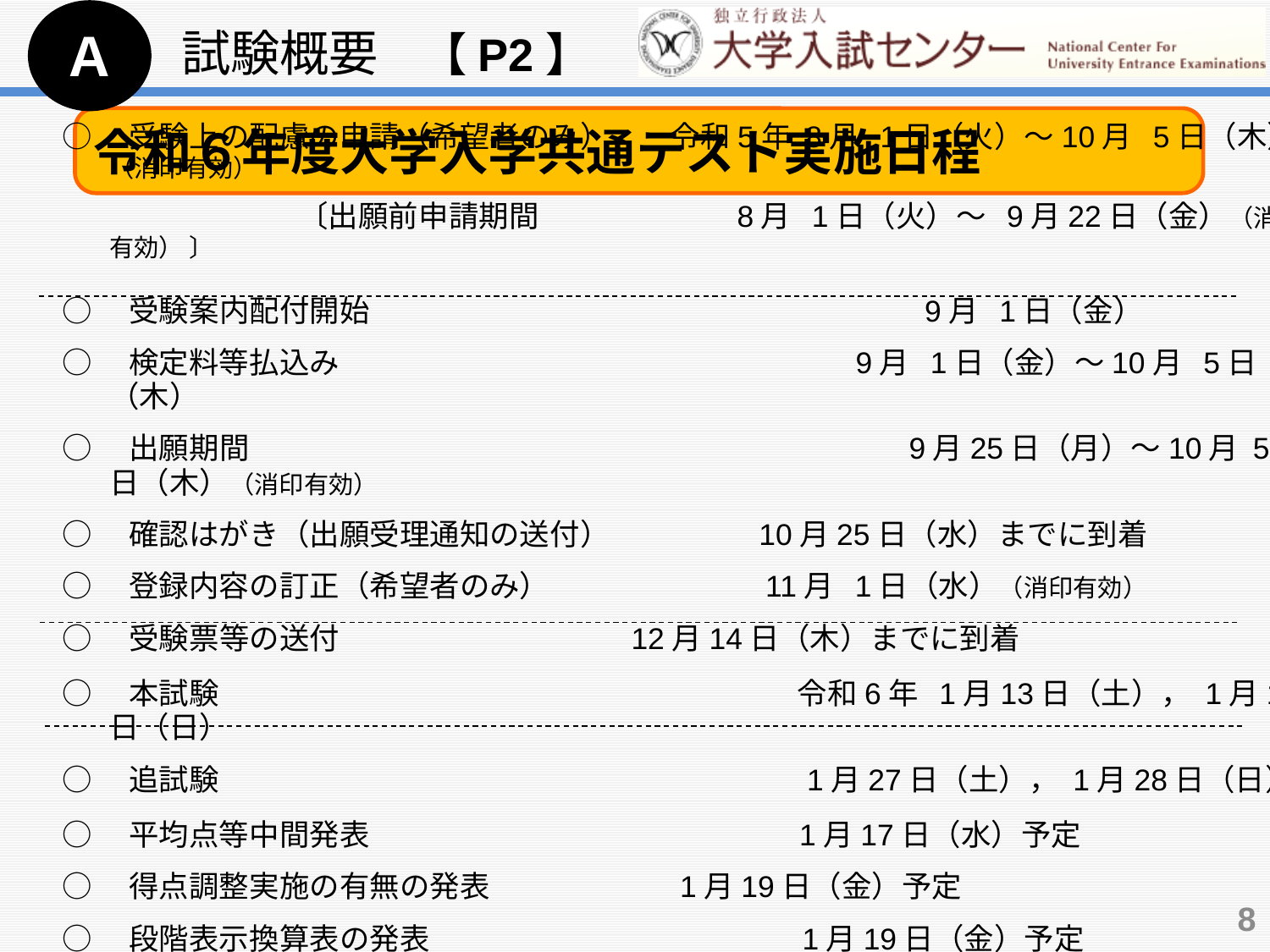

Ａ
試験概要　【P2】
令和６年度大学入学共通テスト実施日程
○　受験上の配慮の申請（希望者のみ）　　令和5年 8月  1日（火）～10月  5日（木）（消印有効）
 　　                        〔出願前申請期間     　　　　　 8月  1日（火）～  9月22日（金）（消印有効） 〕
○　受験案内配付開始　　　　　　　　　　　　　　　　　　 9月  1日（金）
○　検定料等払込み　　　　　　　　　　　　 　            　9月  1日（金）～10月  5日（木）
○　出願期間　　　　　　　　　　　　　　　　　　            　9月25日（月）～10月 5日（木）（消印有効）
○　確認はがき（出願受理通知の送付）　　            10月25日（水）までに到着
○　登録内容の訂正（希望者のみ）　　　　             11月  1日（水）（消印有効）
○　受験票等の送付                                          12月14日（木）までに到着
○　本試験　　　　　　　　　　　　　　　　　　　 令和6年  1月13日（土）， 1月14日（日）
○　追試験         　　　　　　　　　　　　　                   1月27日（土）， 1月28日（日）
○　平均点等中間発表　　　　　　　　　　                  1月17日（水）予定
○　得点調整実施の有無の発表                           1月19日（金）予定
○　段階表示換算表の発表　　　　　　　　　              1月19日（金）予定

8